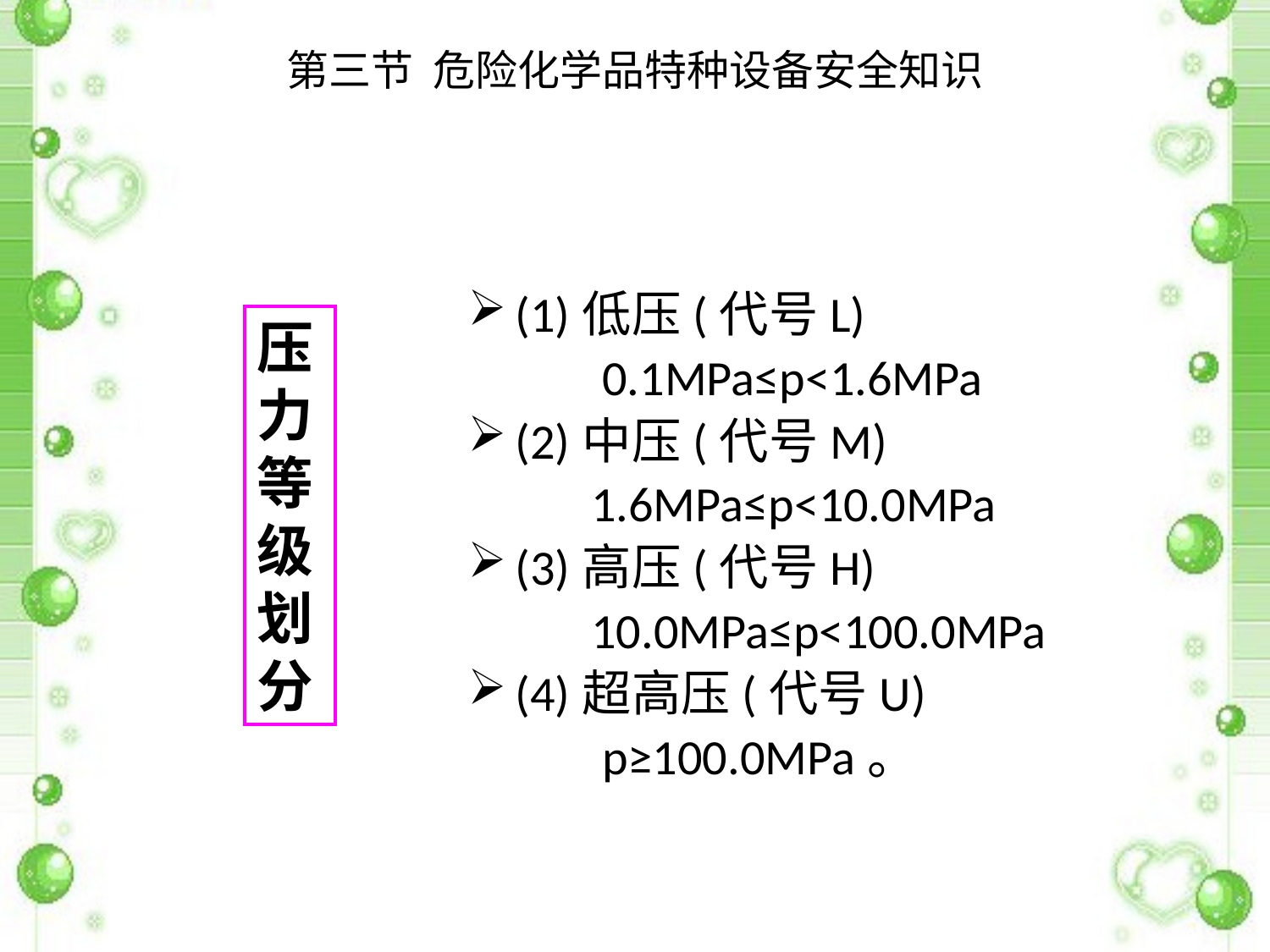

# 第三节  危险化学品特种设备安全知识
(1)低压(代号L)
            0.1MPa≤p<1.6MPa
(2)中压(代号M)
           1.6MPa≤p<10.0MPa
(3)高压(代号H)
           10.0MPa≤p<100.0MPa
(4)超高压(代号U)
            p≥100.0MPa。
压力等级划分